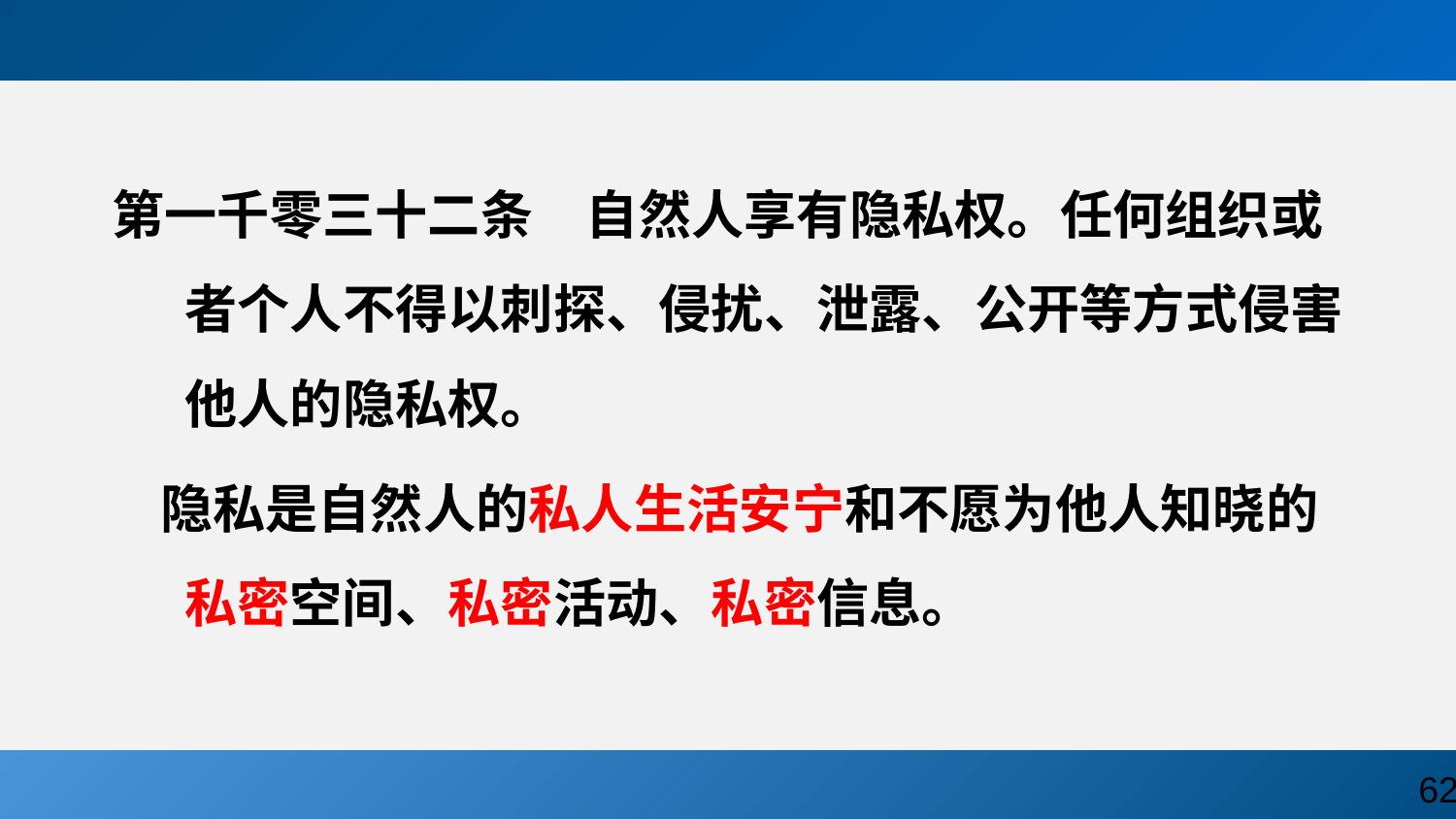

第一千零三十二条  自然人享有隐私权。任何组织或者个人不得以刺探、侵扰、泄露、公开等方式侵害他人的隐私权。
   隐私是自然人的私人生活安宁和不愿为他人知晓的私密空间、私密活动、私密信息。

62